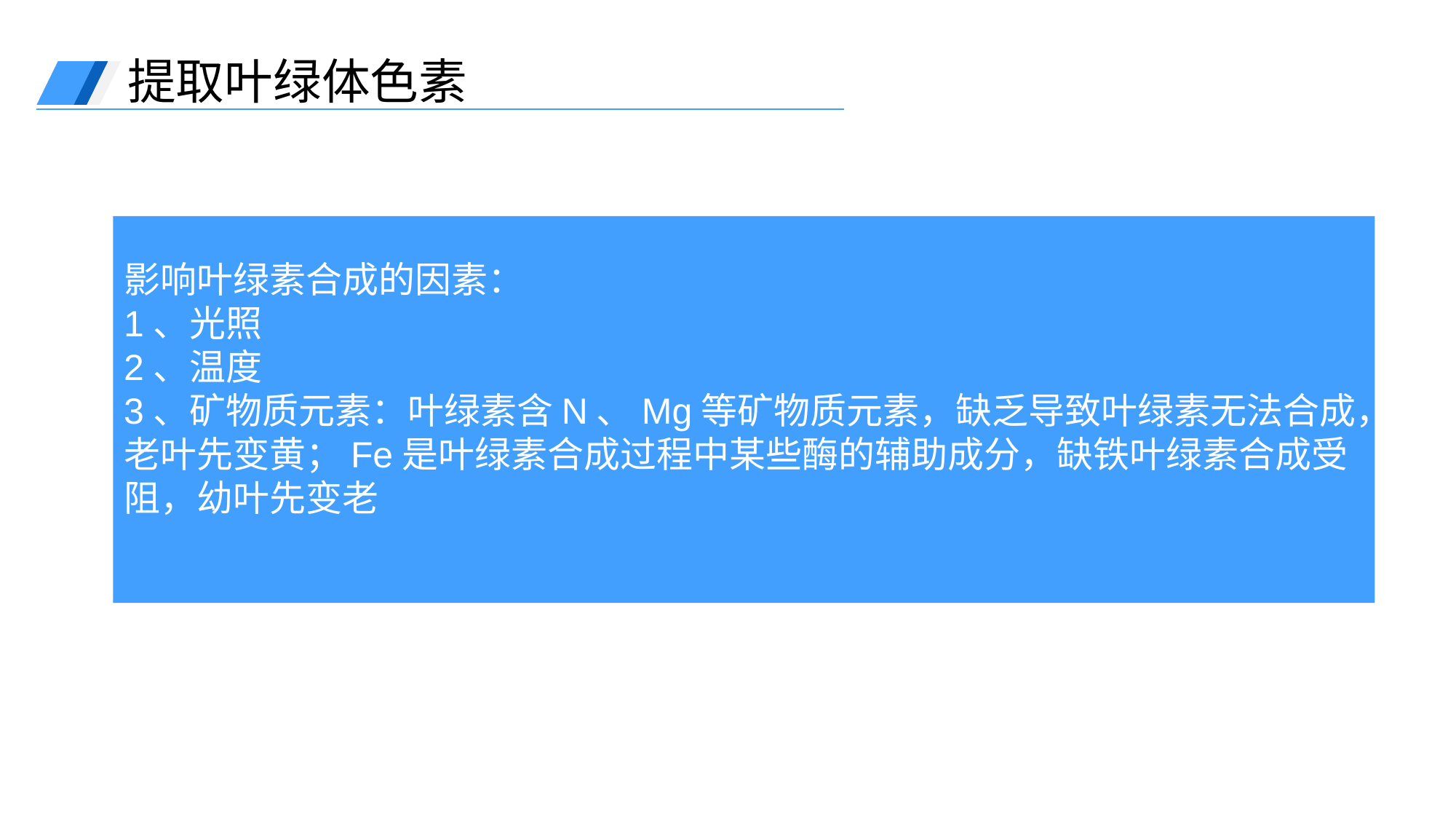

提取叶绿体色素
影响叶绿素合成的因素：
1、光照
2、温度
3、矿物质元素：叶绿素含N、Mg等矿物质元素，缺乏导致叶绿素无法合成，老叶先变黄；Fe是叶绿素合成过程中某些酶的辅助成分，缺铁叶绿素合成受阻，幼叶先变老